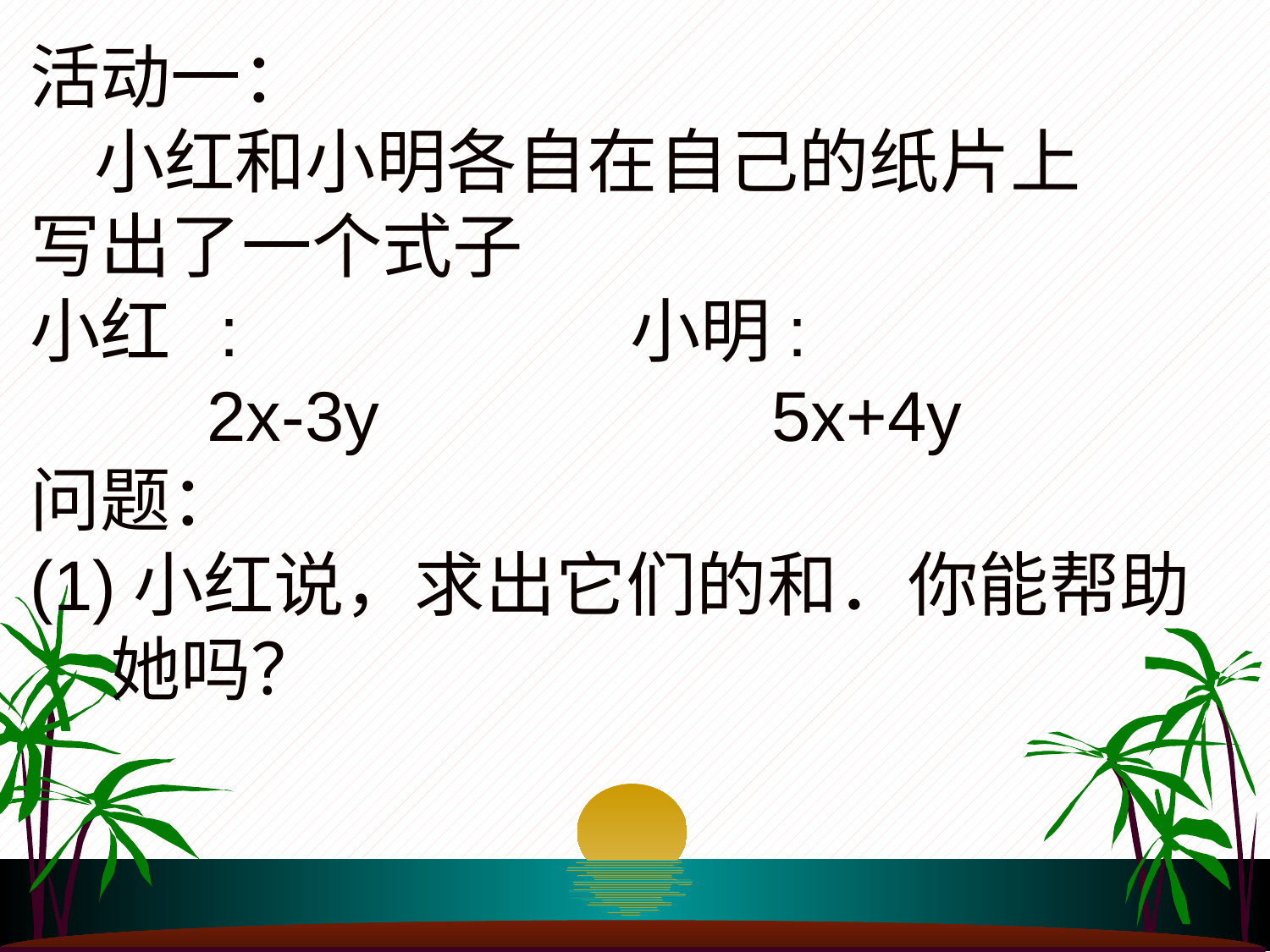

活动一：
   小红和小明各自在自己的纸片上
写出了一个式子
小红  :                   小明:
         2x-3y                    5x+4y
问题：
(1)小红说，求出它们的和．你能帮助
    她吗？